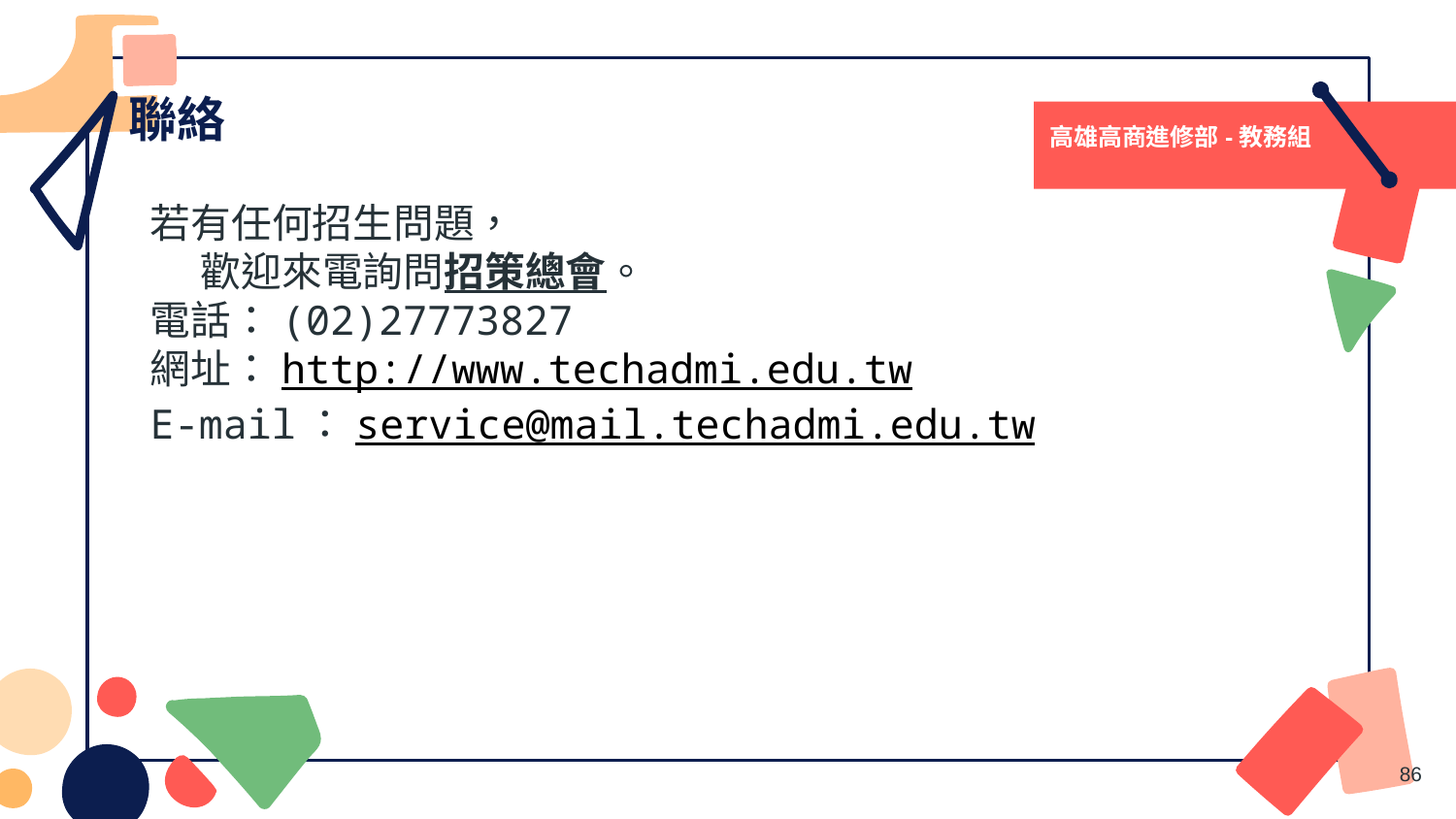

# 聯絡

高雄高商進修部-教務組

若有任何招生問題，
歡迎來電詢問招策總會。
電話：(02)27773827
網址：http://www.techadmi.edu.tw
E-mail：service@mail.techadmi.edu.tw
86